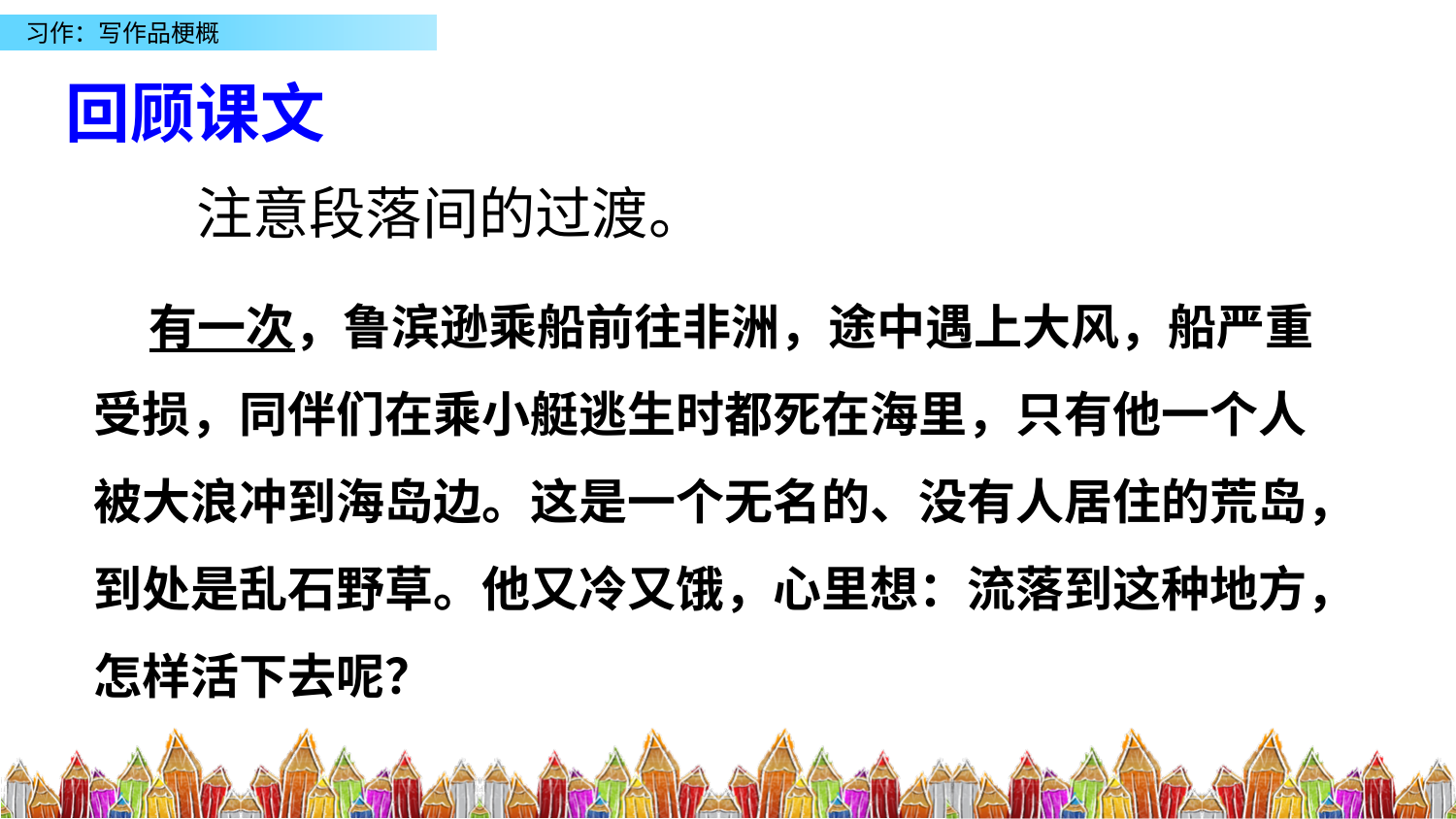

回顾课文
注意段落间的过渡。
    有一次，鲁滨逊乘船前往非洲，途中遇上大风，船严重受损，同伴们在乘小艇逃生时都死在海里，只有他一个人被大浪冲到海岛边。这是一个无名的、没有人居住的荒岛，到处是乱石野草。他又冷又饿，心里想：流落到这种地方，怎样活下去呢？